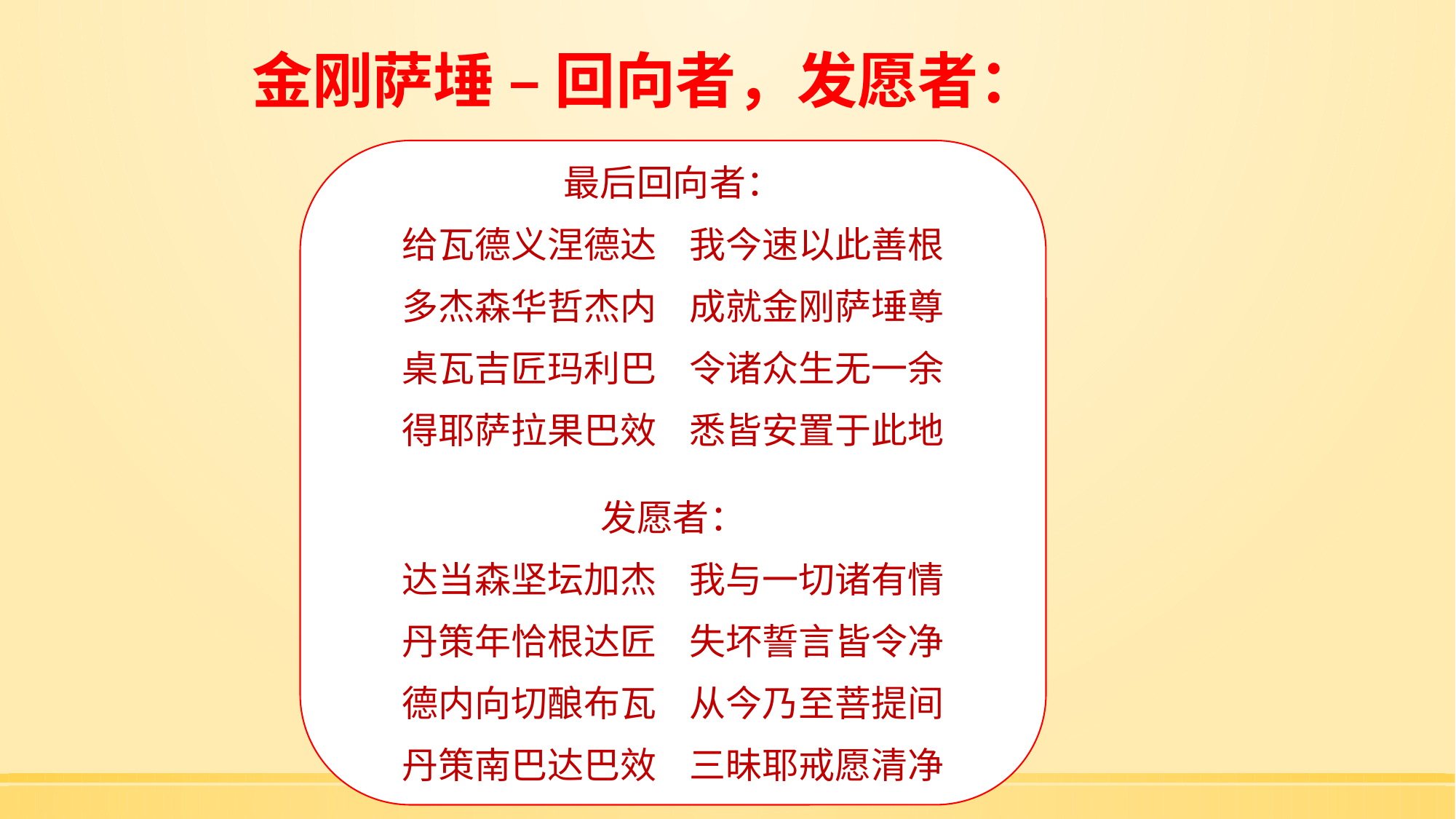

# 金刚萨埵 – 回向者，发愿者：
最后回向者：

给瓦德义涅德达    我今速以此善根

多杰森华哲杰内    成就金刚萨埵尊

桌瓦吉匠玛利巴    令诸众生无一余

得耶萨拉果巴效    悉皆安置于此地

发愿者：

达当森坚坛加杰    我与一切诸有情

丹策年恰根达匠    失坏誓言皆令净

德内向切酿布瓦    从今乃至菩提间

丹策南巴达巴效    三昧耶戒愿清净